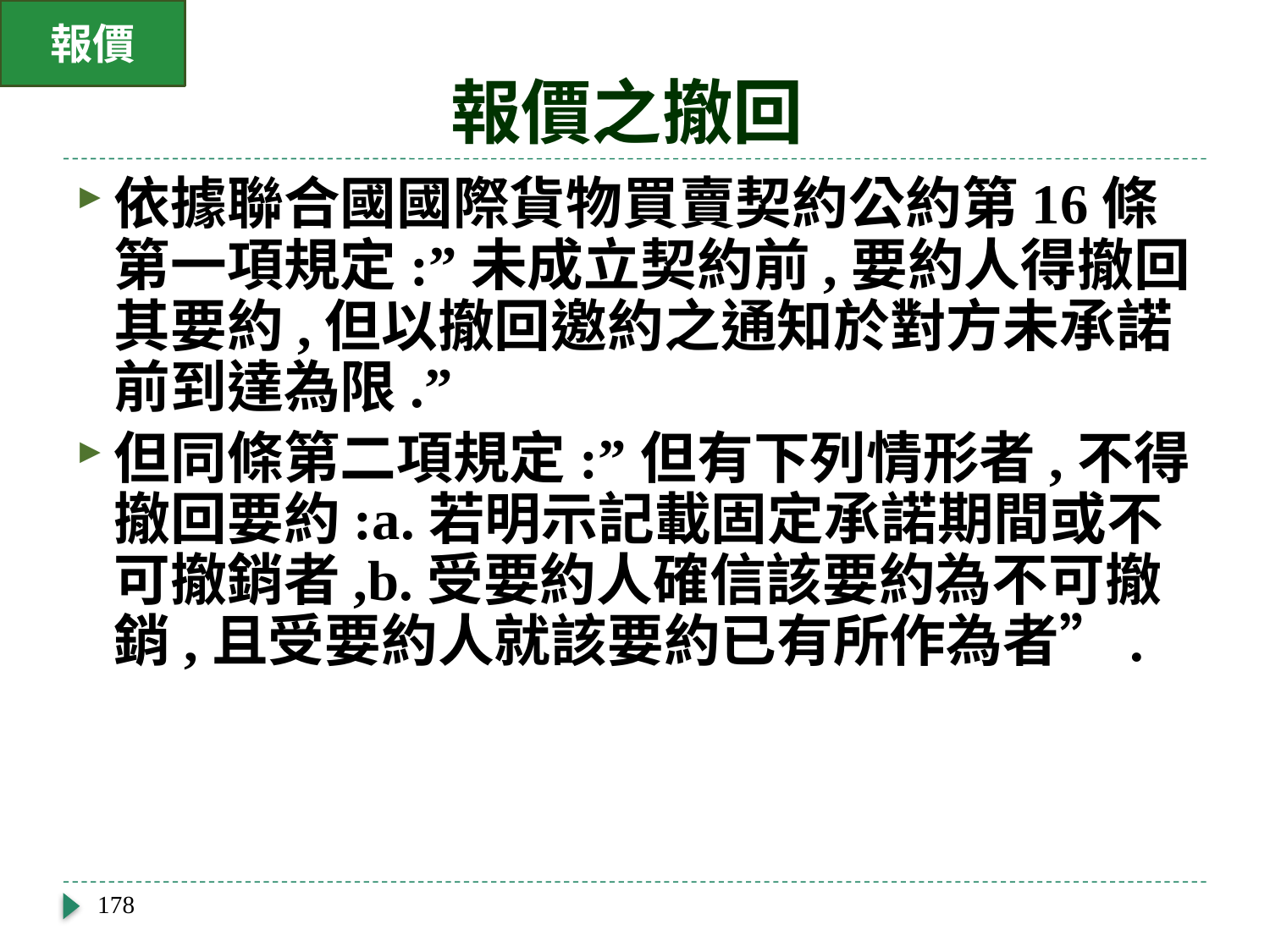

報價
# 報價之撤回
依據聯合國國際貨物買賣契約公約第16條第一項規定:”未成立契約前,要約人得撤回其要約,但以撤回邀約之通知於對方未承諾前到達為限.”
但同條第二項規定:”但有下列情形者,不得撤回要約:a.若明示記載固定承諾期間或不可撤銷者,b.受要約人確信該要約為不可撤銷,且受要約人就該要約已有所作為者”.
178